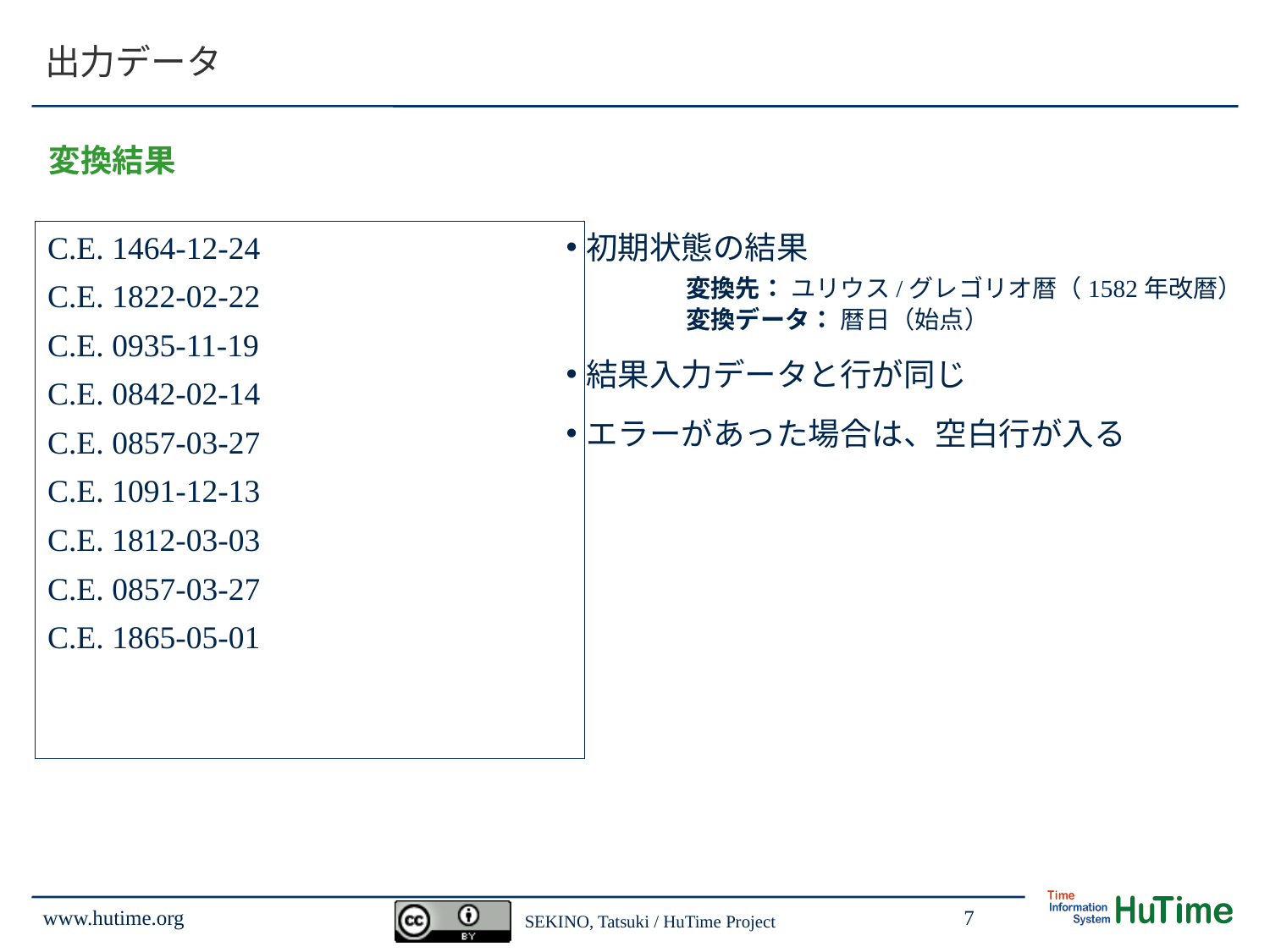

# 出力データ
変換結果
C.E. 1464-12-24
C.E. 1822-02-22
C.E. 0935-11-19
C.E. 0842-02-14
C.E. 0857-03-27
C.E. 1091-12-13
C.E. 1812-03-03
C.E. 0857-03-27
C.E. 1865-05-01

初期状態の結果
	変換先： ユリウス/グレゴリオ暦（1582年改暦）
	変換データ： 暦日（始点）
結果入力データと行が同じ
エラーがあった場合は、空白行が入る